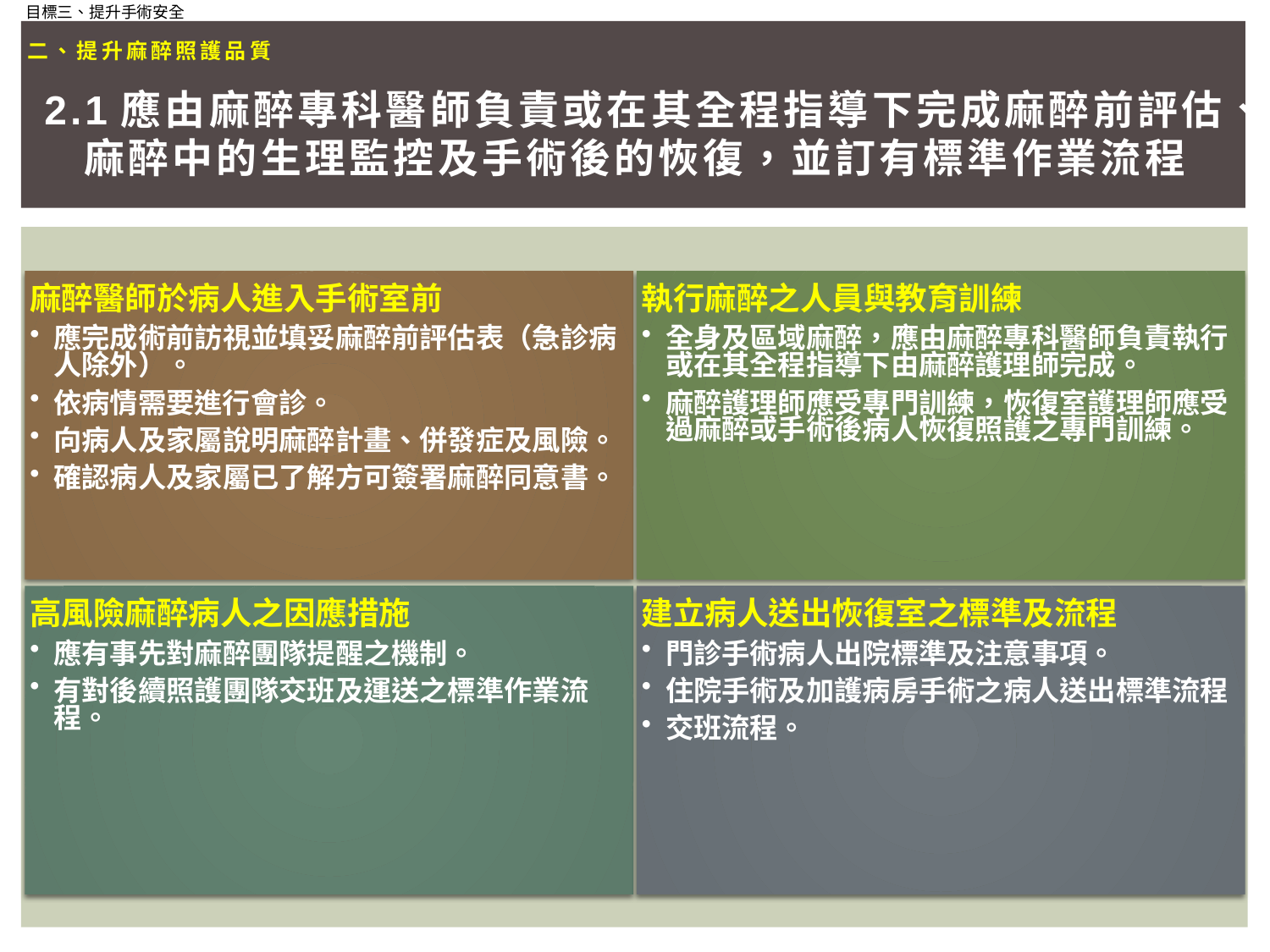

二、提升麻醉照護品質
# 2.1應由麻醉專科醫師負責或在其全程指導下完成麻醉前評估、麻醉中的生理監控及手術後的恢復，並訂有標準作業流程
麻醉醫師於病人進入手術室前
應完成術前訪視並填妥麻醉前評估表（急診病人除外）。
依病情需要進行會診。
向病人及家屬說明麻醉計畫、併發症及風險。
確認病人及家屬已了解方可簽署麻醉同意書。
執行麻醉之人員與教育訓練
全身及區域麻醉，應由麻醉專科醫師負責執行或在其全程指導下由麻醉護理師完成。
麻醉護理師應受專門訓練，恢復室護理師應受過麻醉或手術後病人恢復照護之專門訓練。
高風險麻醉病人之因應措施
應有事先對麻醉團隊提醒之機制。
有對後續照護團隊交班及運送之標準作業流程。
建立病人送出恢復室之標準及流程
門診手術病人出院標準及注意事項。
住院手術及加護病房手術之病人送出標準流程
交班流程。